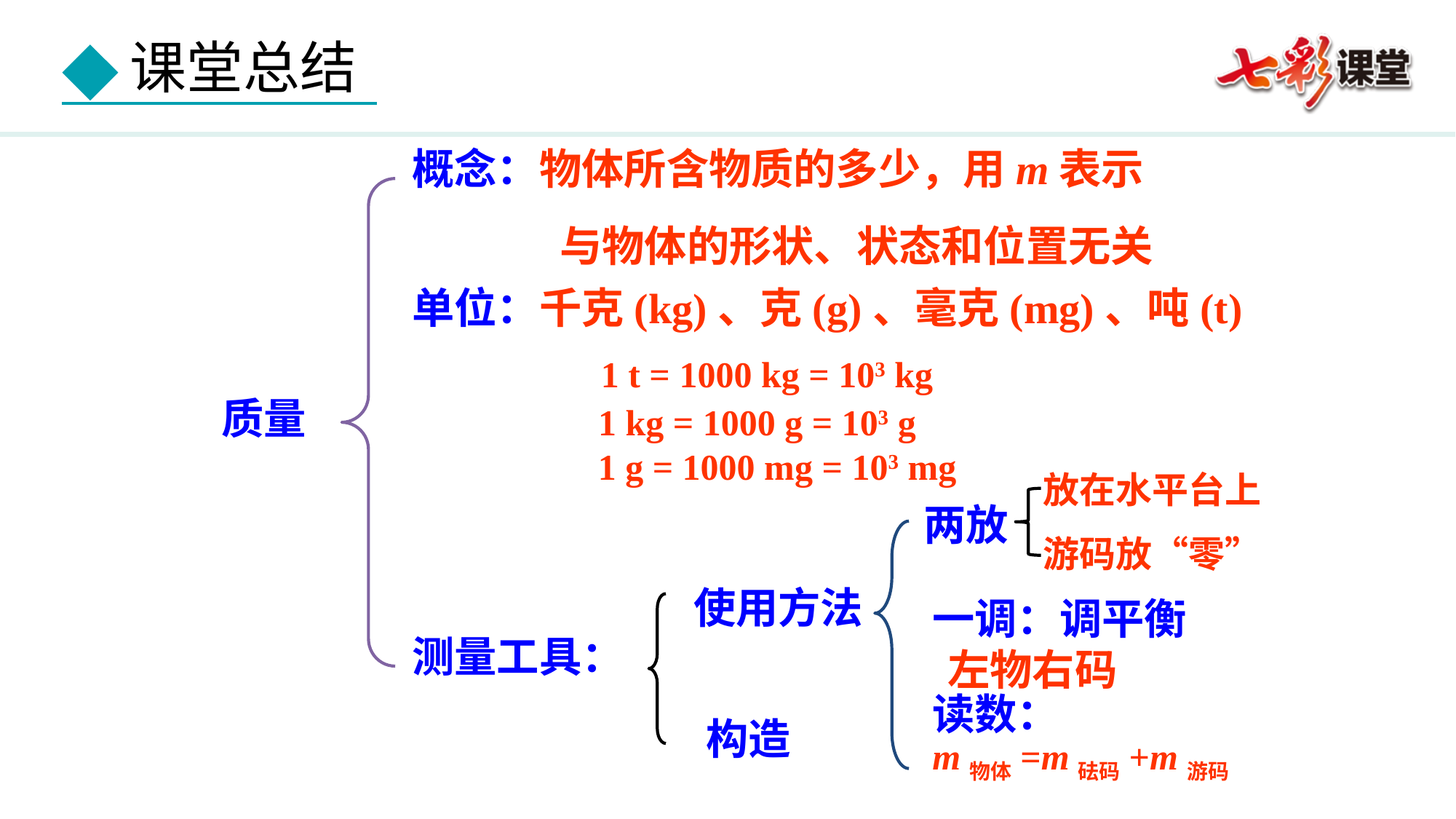

概念：物体所含物质的多少，用m表示

与物体的形状、状态和位置无关
单位：千克(kg)、克(g)、毫克(mg)、吨(t)
1 t = 1000 kg = 103 kg
质量
1 kg = 1000 g = 103 g
1 g = 1000 mg = 103 mg
放在水平台上

两放

游码放“零”
使用方法
一调：调平衡

测量工具：
左物右码
构造
读数：
m物体=m砝码+m游码